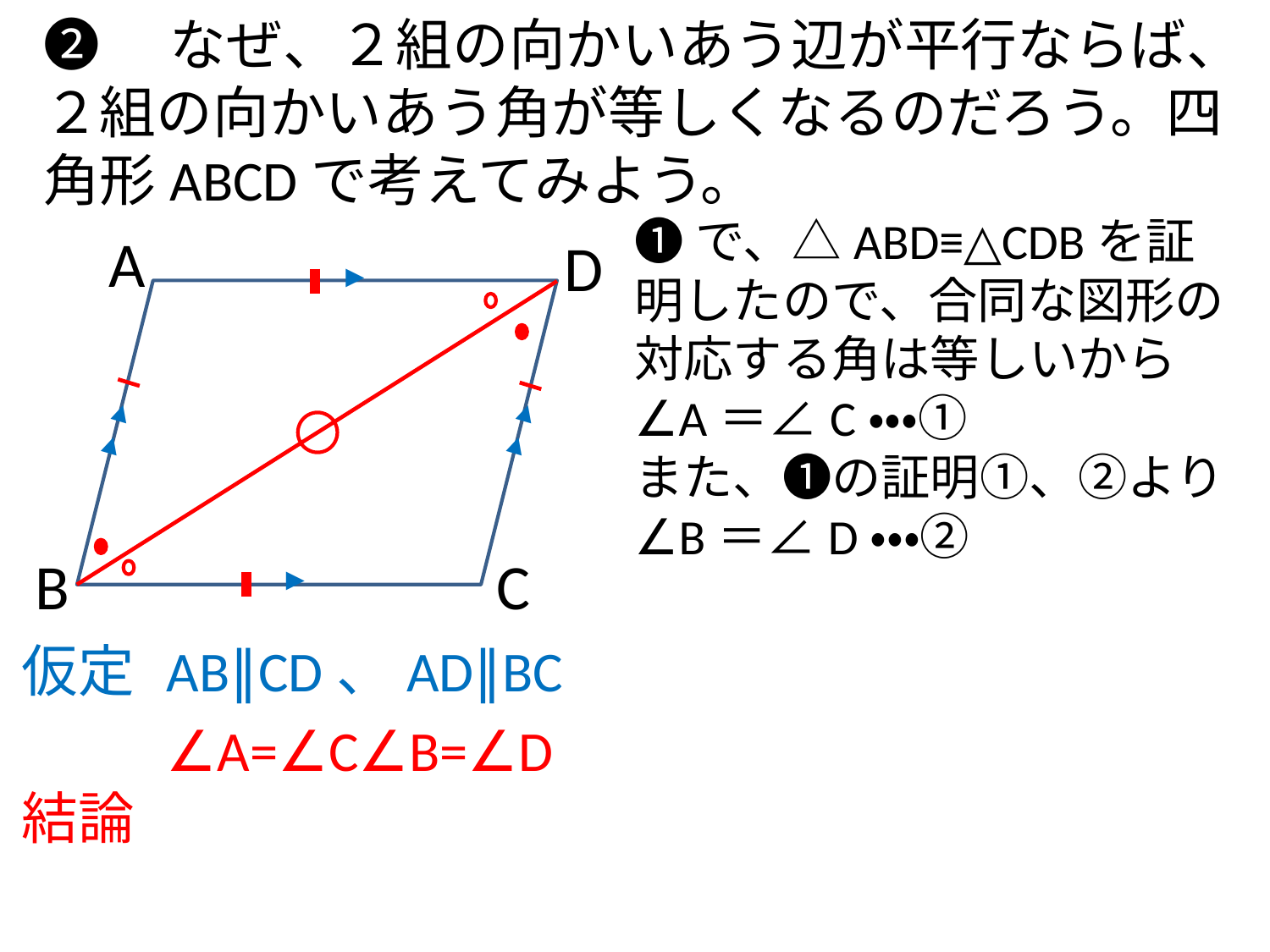

# ❷　なぜ、２組の向かいあう辺が平行ならば、２組の向かいあう角が等しくなるのだろう。四角形ABCDで考えてみよう。
❶で、△ABD≡△CDBを証明したので、合同な図形の対応する角は等しいから
∠A＝∠C・・・①
また、❶の証明①、②より
∠B＝∠D・・・②
A
D
▼

▼
▼
▼
▼

B

C
▼

AB∥CD、AD∥BC
仮定
結論
∠A=∠C∠B=∠D